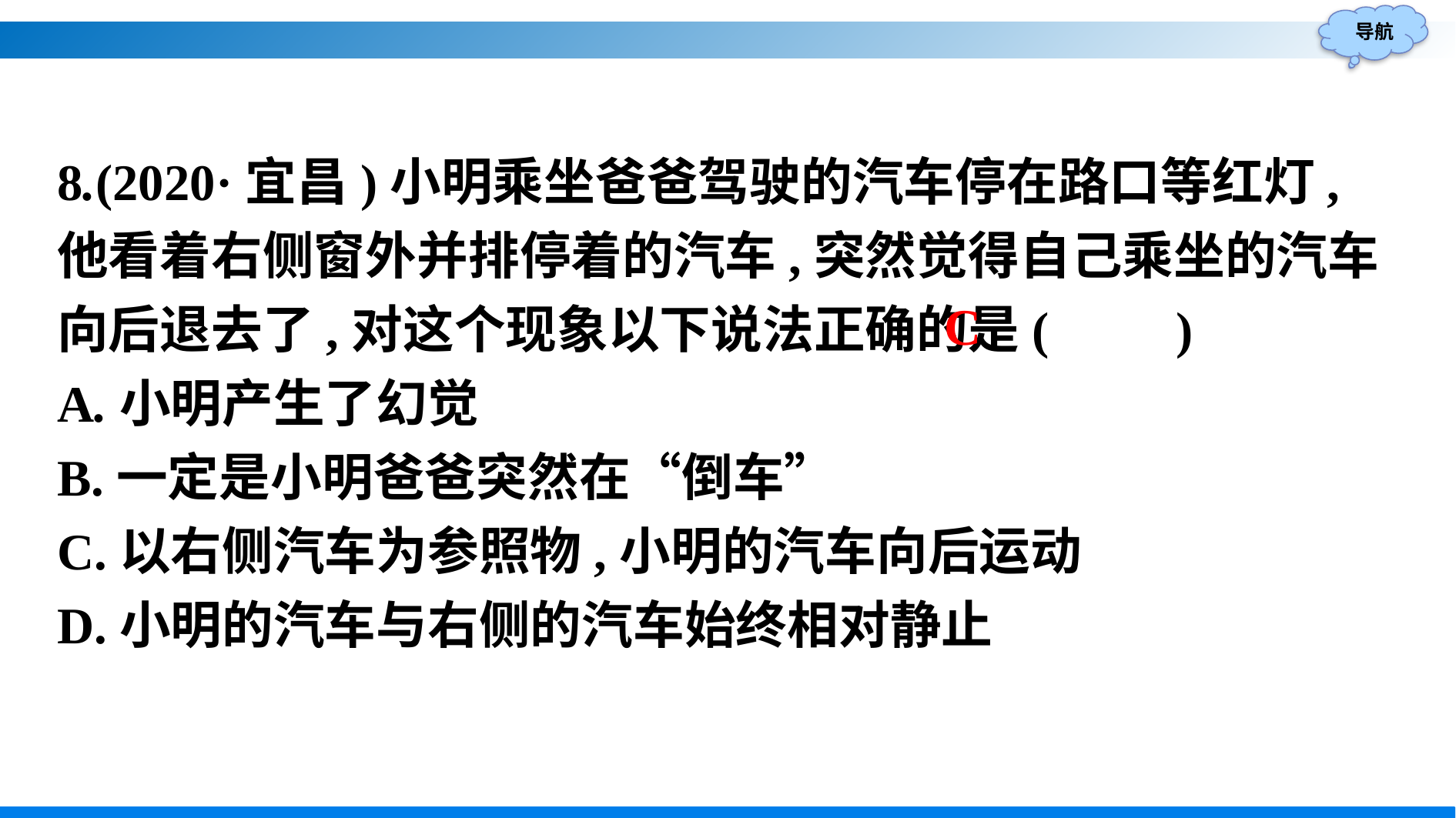

8.(2020·宜昌)小明乘坐爸爸驾驶的汽车停在路口等红灯,他看着右侧窗外并排停着的汽车,突然觉得自己乘坐的汽车向后退去了,对这个现象以下说法正确的是(　　)
A.小明产生了幻觉
B.一定是小明爸爸突然在“倒车”
C.以右侧汽车为参照物,小明的汽车向后运动
D.小明的汽车与右侧的汽车始终相对静止
C